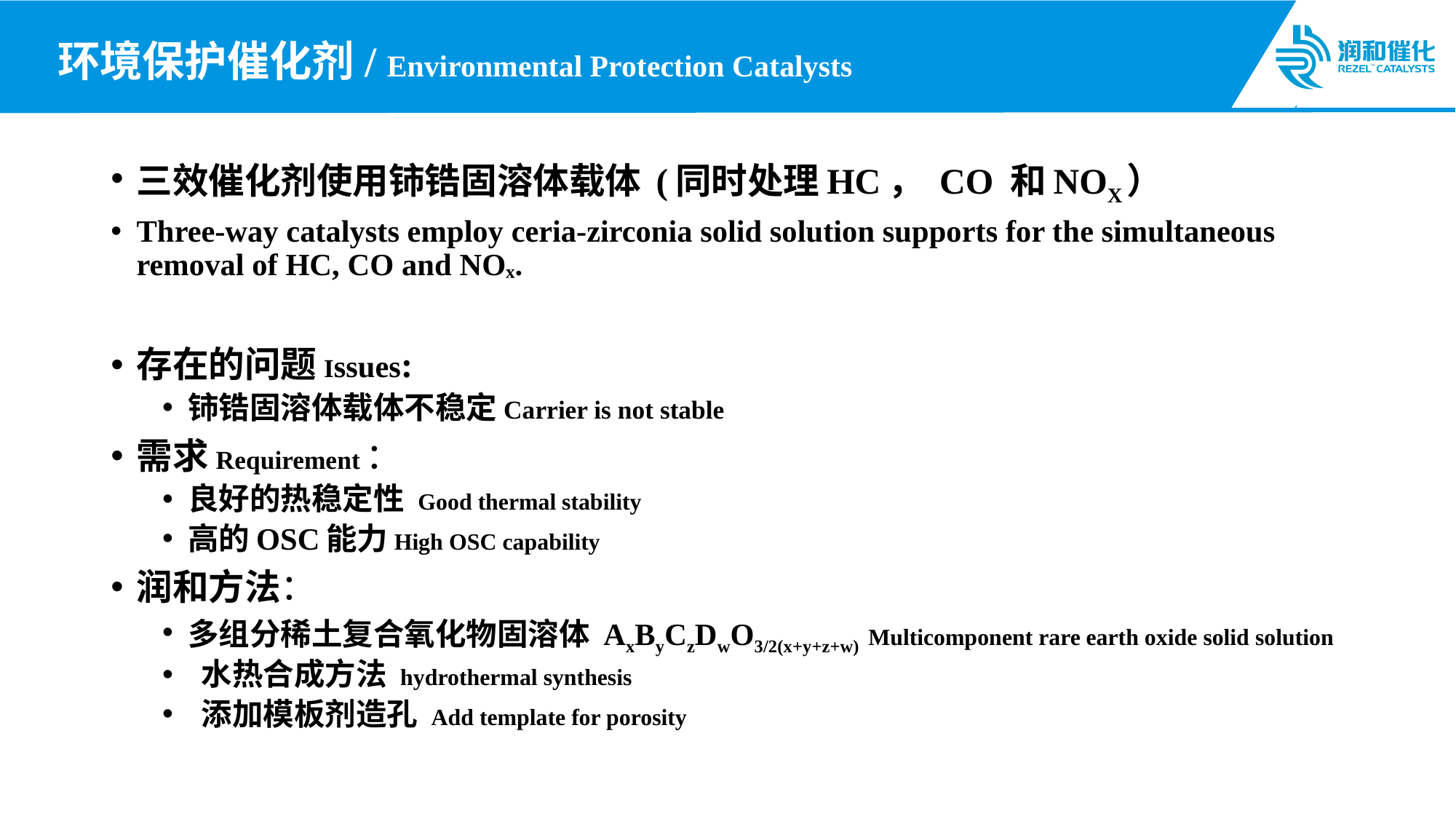

# 环境保护催化剂/ Environmental Protection Catalysts
三效催化剂使用铈锆固溶体载体 (同时处理HC， CO 和NOX）
Three-way catalysts employ ceria-zirconia solid solution supports for the simultaneous removal of HC, CO and NOₓ.

存在的问题Issues:
铈锆固溶体载体不稳定Carrier is not stable
需求Requirement：
良好的热稳定性 Good thermal stability
高的OSC能力High OSC capability
润和方法：
多组分稀土复合氧化物固溶体 AxByCzDwO3/2(x+y+z+w)  Multicomponent rare earth oxide solid solution
 水热合成方法 hydrothermal synthesis
 添加模板剂造孔 Add template for porosity